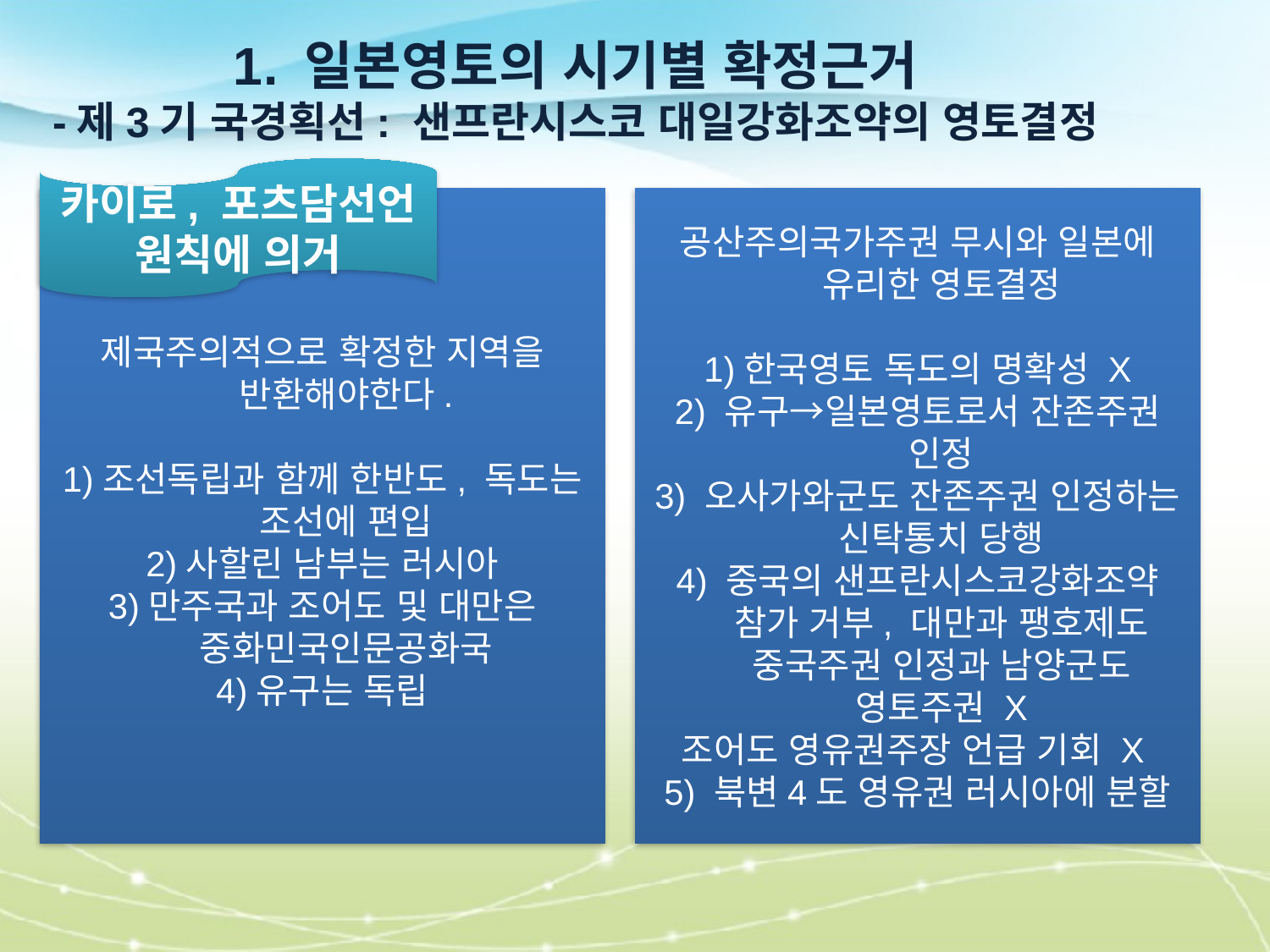

일본영토의 시기별 확정근거
-제3기 국경획선: 샌프란시스코 대일강화조약의 영토결정
카이로, 포츠담선언 원칙에 의거

제국주의적으로 확정한 지역을 반환해야한다.

1)조선독립과 함께 한반도, 독도는 조선에 편입
2)사할린 남부는 러시아
3)만주국과 조어도 및 대만은 중화민국인문공화국
4)유구는 독립

공산주의국가주권 무시와 일본에 유리한 영토결정

1)한국영토 독도의 명확성 X
2) 유구→일본영토로서 잔존주권 인정
3) 오사가와군도 잔존주권 인정하는 신탁통치 당행
4) 중국의 샌프란시스코강화조약 참가 거부, 대만과 팽호제도 중국주권 인정과 남양군도 영토주권 X
조어도 영유권주장 언급 기회 X
5) 북변4도 영유권 러시아에 분할